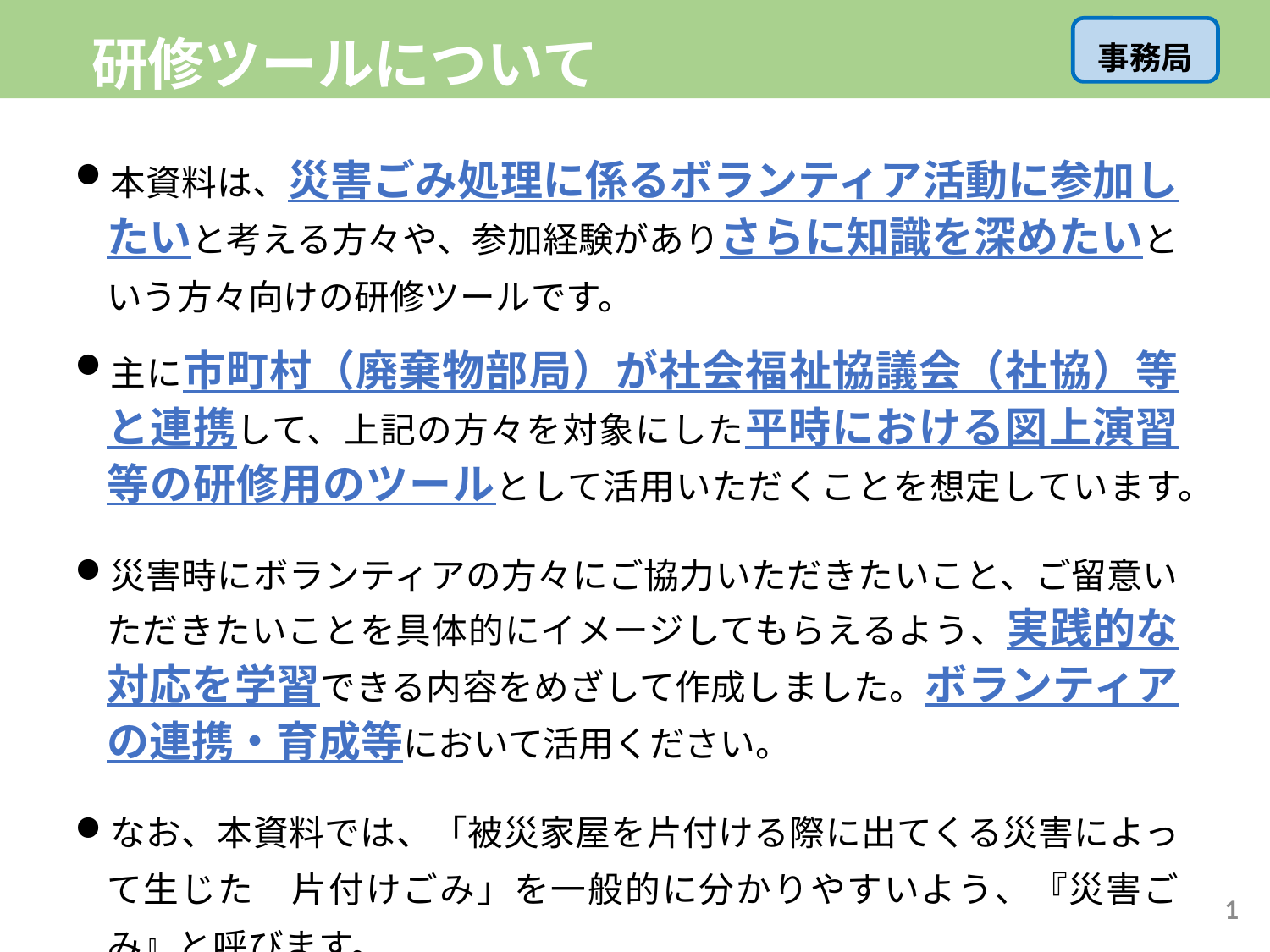

# 研修ツールについて
事務局
本資料は、災害ごみ処理に係るボランティア活動に参加したいと考える方々や、参加経験がありさらに知識を深めたいという方々向けの研修ツールです。
主に市町村（廃棄物部局）が社会福祉協議会（社協）等と連携して、上記の方々を対象にした平時における図上演習等の研修用のツールとして活用いただくことを想定しています。
災害時にボランティアの方々にご協力いただきたいこと、ご留意いただきたいことを具体的にイメージしてもらえるよう、実践的な対応を学習できる内容をめざして作成しました。ボランティアの連携・育成等において活用ください。
なお、本資料では、「被災家屋を片付ける際に出てくる災害によって生じた　片付けごみ」を一般的に分かりやすいよう、『災害ごみ』と呼びます。
1